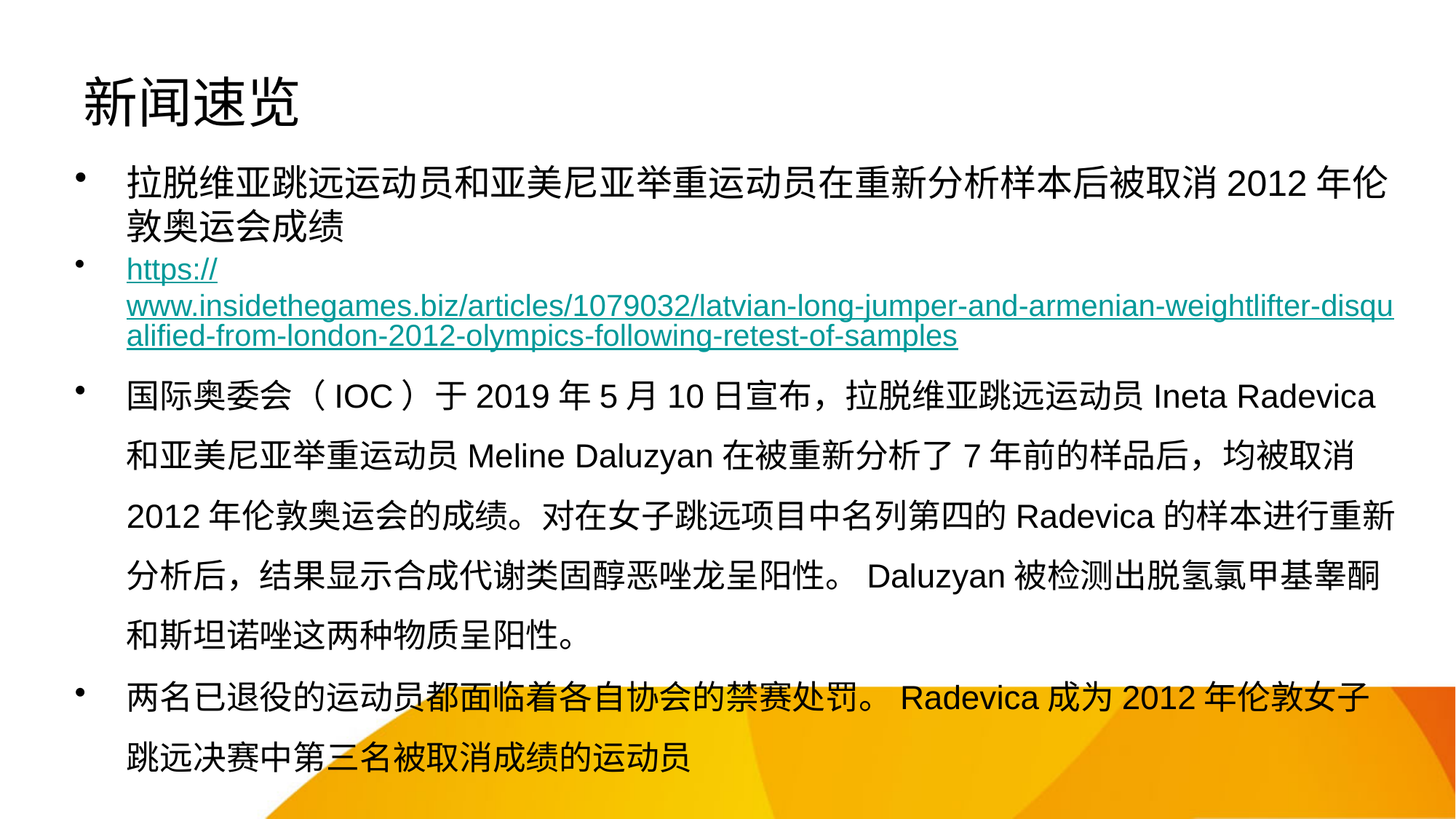

# 新闻速览
拉脱维亚跳远运动员和亚美尼亚举重运动员在重新分析样本后被取消2012年伦敦奥运会成绩
https://www.insidethegames.biz/articles/1079032/latvian-long-jumper-and-armenian-weightlifter-disqualified-from-london-2012-olympics-following-retest-of-samples
国际奥委会（IOC）于2019年5月10日宣布，拉脱维亚跳远运动员Ineta Radevica和亚美尼亚举重运动员Meline Daluzyan在被重新分析了7年前的样品后，均被取消2012年伦敦奥运会的成绩。对在女子跳远项目中名列第四的Radevica的样本进行重新分析后，结果显示合成代谢类固醇恶唑龙呈阳性。Daluzyan被检测出脱氢氯甲基睾酮和斯坦诺唑这两种物质呈阳性。
两名已退役的运动员都面临着各自协会的禁赛处罚。Radevica成为2012年伦敦女子跳远决赛中第三名被取消成绩的运动员